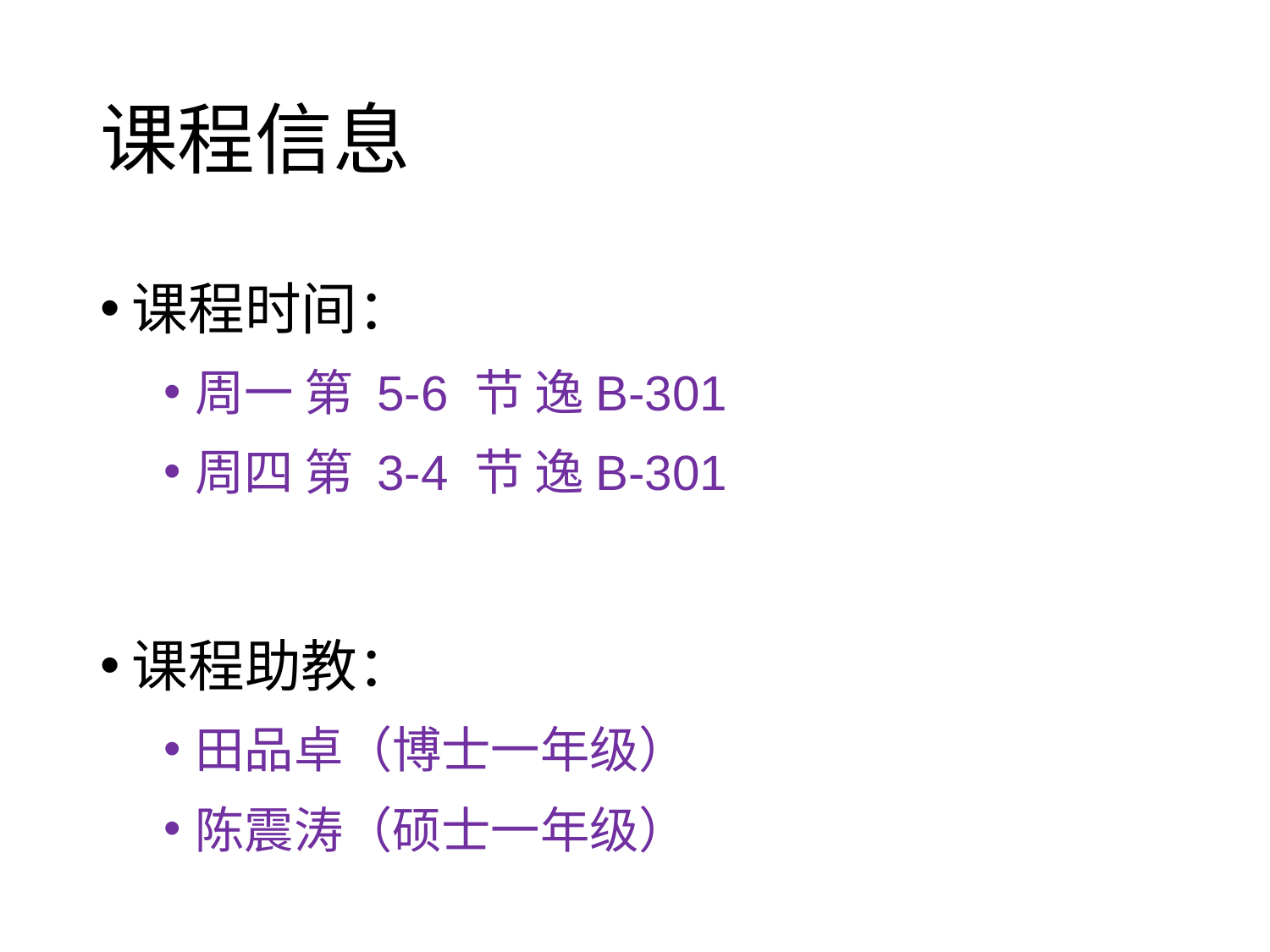

# 课程信息
课程时间：
周一 第 5-6 节 逸B-301
周四 第 3-4 节 逸B-301

课程助教：
田品卓（博士一年级）
陈震涛（硕士一年级）